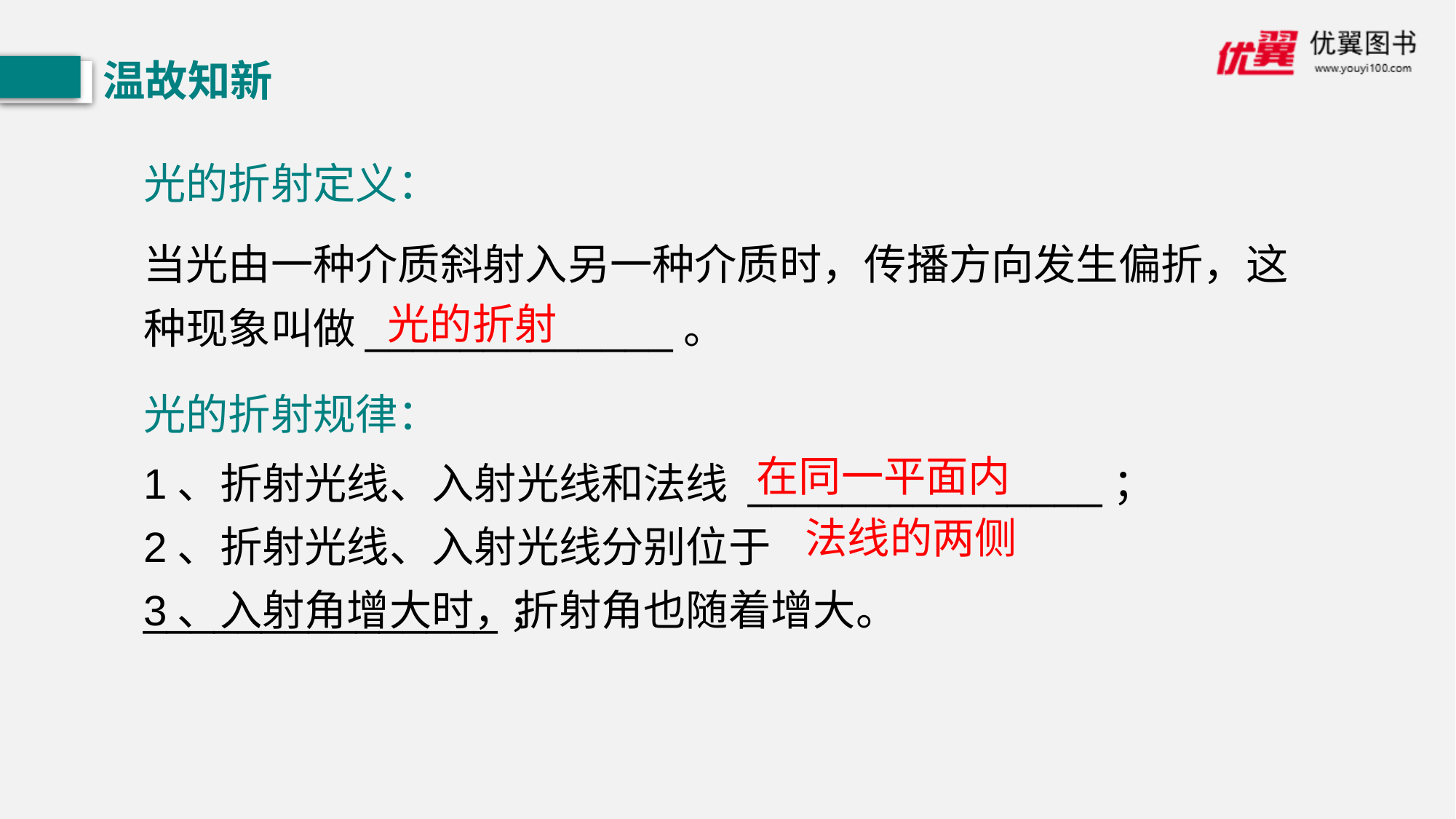

温故知新

光的折射定义：
当光由一种介质斜射入另一种介质时，传播方向发生偏折，这种现象叫做_____________。
光的折射
光的折射规律：
在同一平面内
1、折射光线、入射光线和法线 _______________；
法线的两侧
2、折射光线、入射光线分别位于 _______________；
3、入射角增大时，折射角也随着增大。